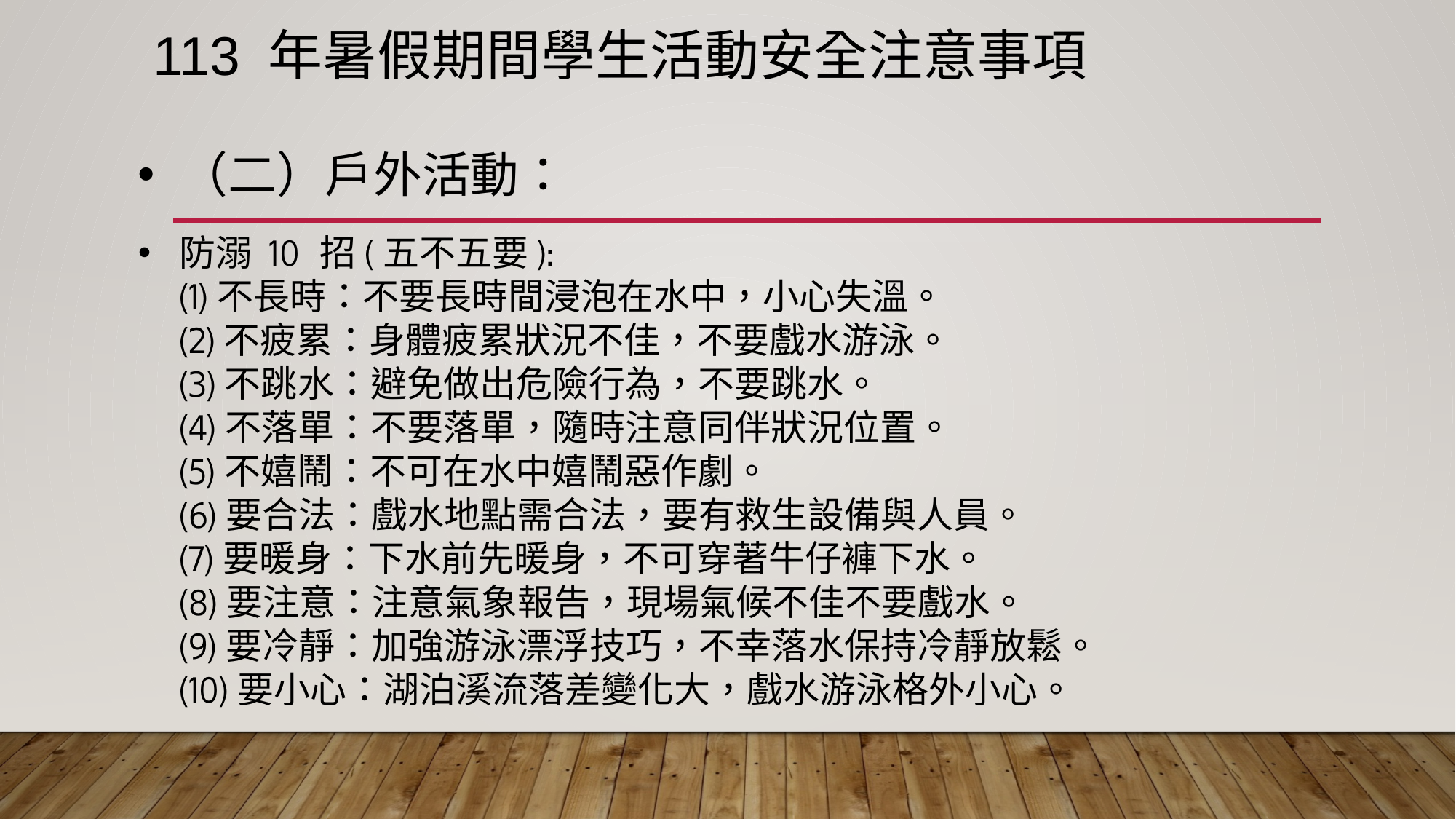

# 113 年暑假期間學生活動安全注意事項
（二）戶外活動：
防溺 10 招(五不五要):
(1)不長時：不要長時間浸泡在水中，小心失溫。
(2)不疲累：身體疲累狀況不佳，不要戲水游泳。
(3)不跳水：避免做出危險行為，不要跳水。
(4)不落單：不要落單，隨時注意同伴狀況位置。
(5)不嬉鬧：不可在水中嬉鬧惡作劇。
(6)要合法：戲水地點需合法，要有救生設備與人員。
(7)要暖身：下水前先暖身，不可穿著牛仔褲下水。
(8)要注意：注意氣象報告，現場氣候不佳不要戲水。
(9)要冷靜：加強游泳漂浮技巧，不幸落水保持冷靜放鬆。
(10)要小心：湖泊溪流落差變化大，戲水游泳格外小心。